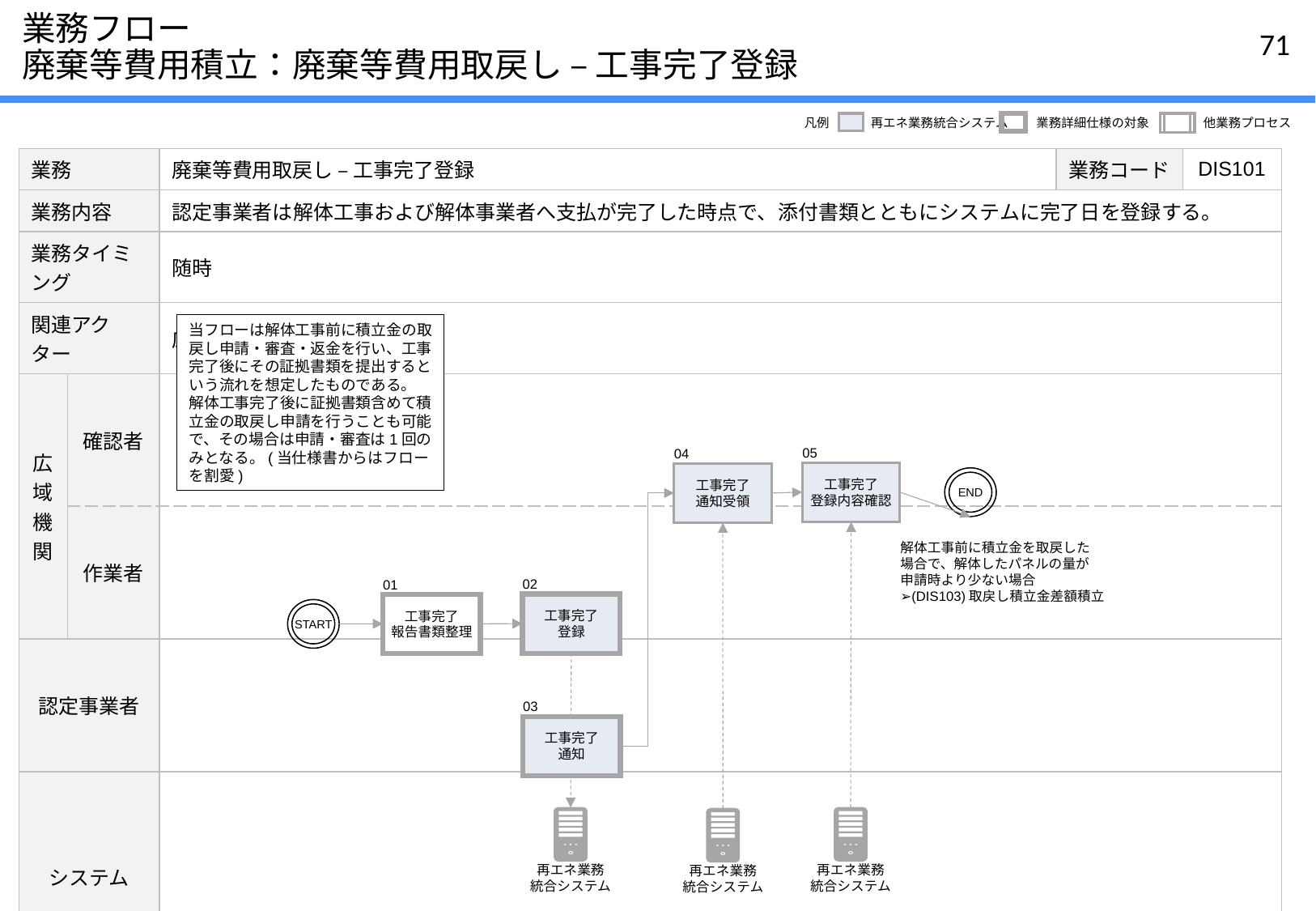

# 業務フロー 廃棄等費用積立：廃棄等費用取戻し – 工事完了登録
凡例
再エネ業務統合システム
業務詳細仕様の対象
他業務プロセス

| 業務 |  | 廃棄等費用取戻し – 工事完了登録 | 業務コード | DIS101 |
| --- | --- | --- | --- | --- |
| 業務内容 |  | 認定事業者は解体工事および解体事業者へ支払が完了した時点で、添付書類とともにシステムに完了日を登録する。 |  |  |
| 業務タイミング |  | 随時 |  |  |
| 関連アクター |  | 広域機関、認定事業者 |  |  |
| 広域機関 | 確認者 |  |  |  |
|  | 作業者 |  |  |  |
| 認定事業者 |  |  |  |  |
| システム |  |  |  |  |
当フローは解体工事前に積立金の取戻し申請・審査・返金を行い、工事完了後にその証拠書類を提出するという流れを想定したものである。
解体工事完了後に証拠書類含めて積立金の取戻し申請を行うことも可能で、その場合は申請・審査は1回のみとなる。(当仕様書からはフローを割愛)
05
工事完了
登録内容確認
04
工事完了
通知受領
END
解体工事前に積立金を取戻した
場合で、解体したパネルの量が
申請時より少ない場合
➢(DIS103)取戻し積立金差額積立
02
工事完了
登録
01
工事完了
報告書類整理
START
03
工事完了
通知

再エネ業務
統合システム
再エネ業務
統合システム
再エネ業務
統合システム